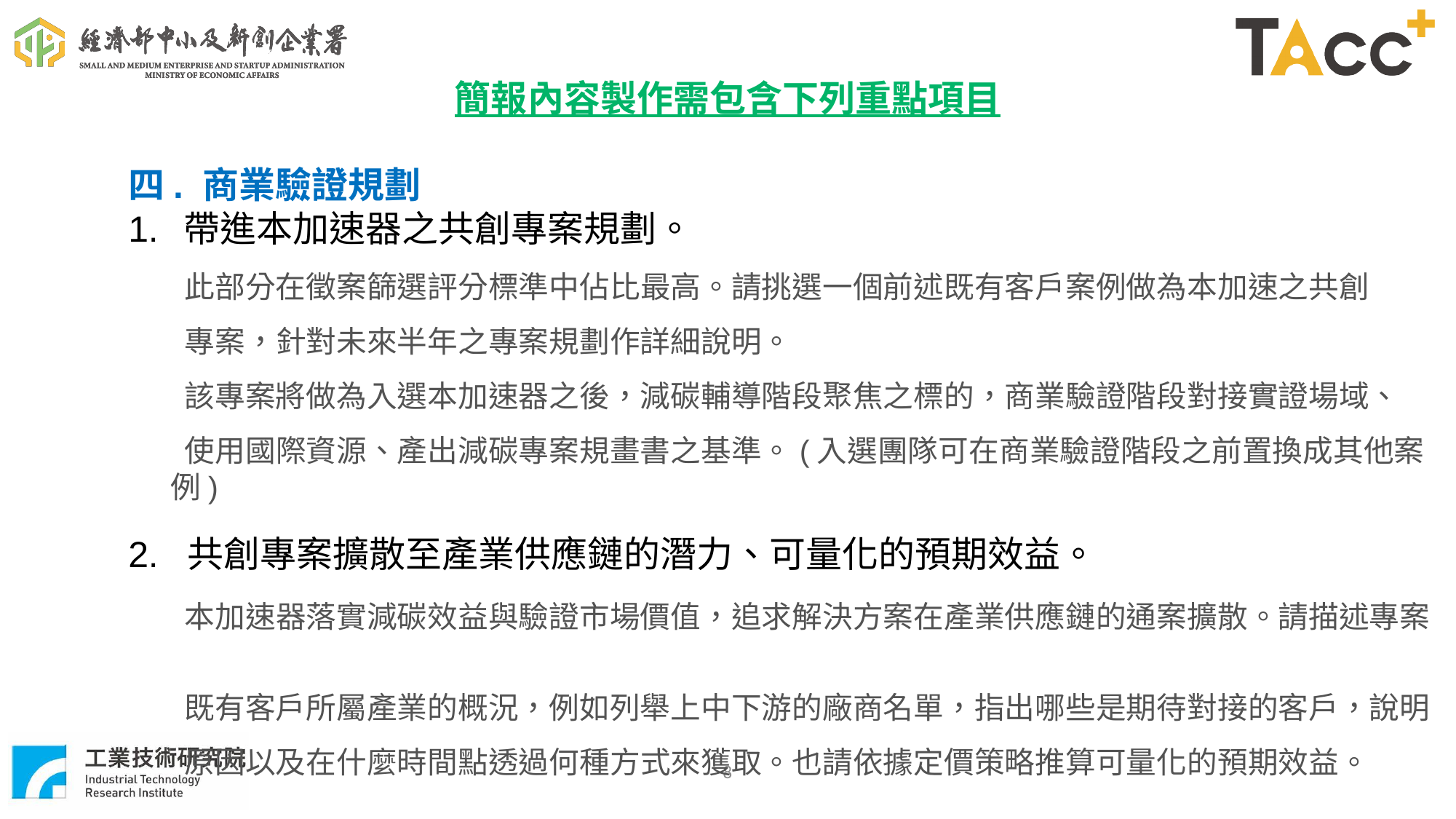

簡報內容製作需包含下列重點項目
四. 商業驗證規劃
  帶進本加速器之共創專案規劃。
 此部分在徵案篩選評分標準中佔比最高。請挑選一個前述既有客戶案例做為本加速之共創
 專案，針對未來半年之專案規劃作詳細說明。
 該專案將做為入選本加速器之後，減碳輔導階段聚焦之標的，商業驗證階段對接實證場域、
 使用國際資源、產出減碳專案規畫書之基準。(入選團隊可在商業驗證階段之前置換成其他案例)
2.  共創專案擴散至產業供應鏈的潛力、可量化的預期效益。
 本加速器落實減碳效益與驗證市場價值，追求解決方案在產業供應鏈的通案擴散。請描述專案
 既有客戶所屬產業的概況，例如列舉上中下游的廠商名單，指出哪些是期待對接的客戶，說明
 原因以及在什麼時間點透過何種方式來獲取。也請依據定價策略推算可量化的預期效益。
8